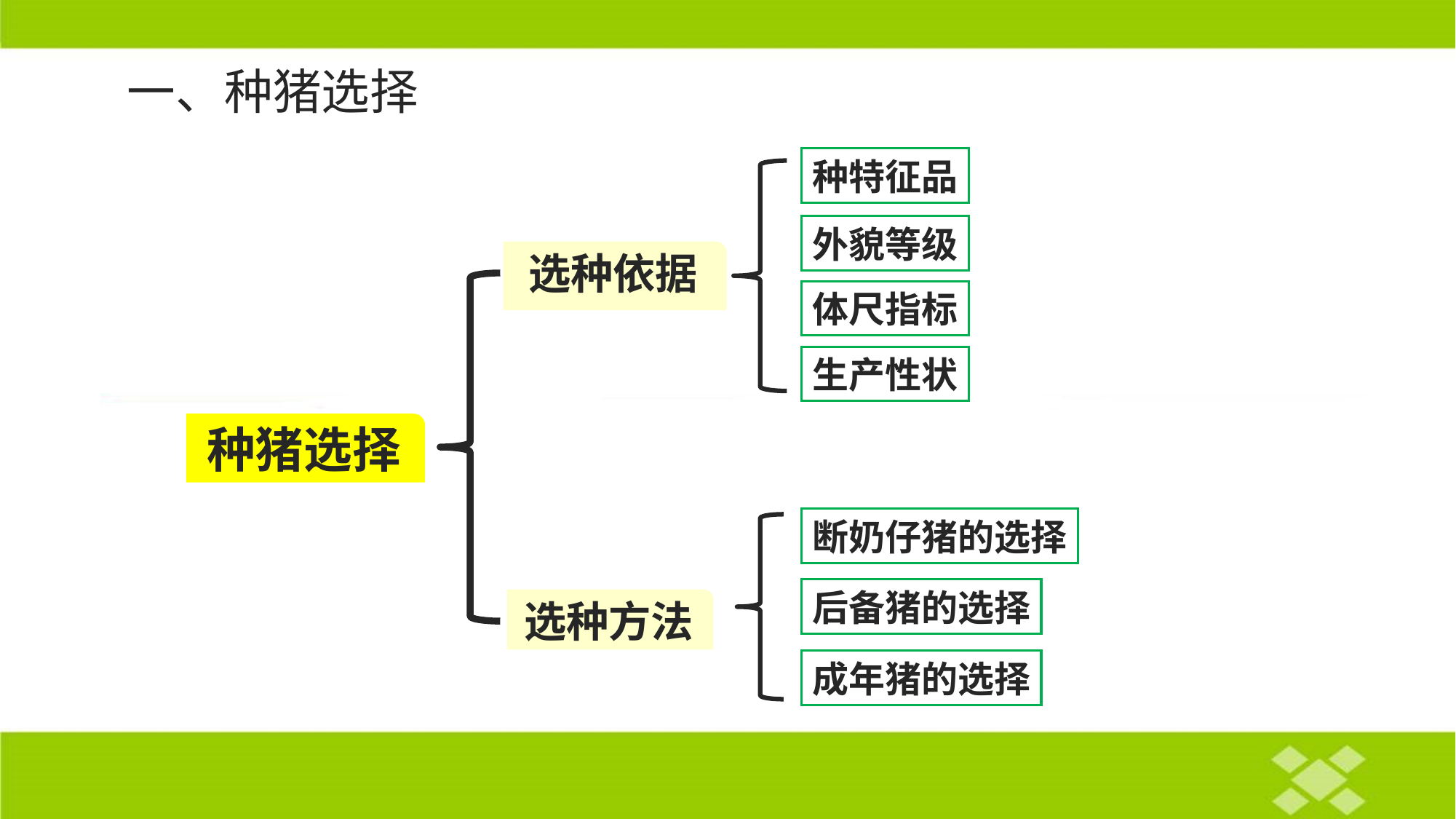

一、种猪选择
种特征品

选种依据

种猪选择

选种方法
外貌等级
体尺指标
生产性状
断奶仔猪的选择
后备猪的选择
成年猪的选择